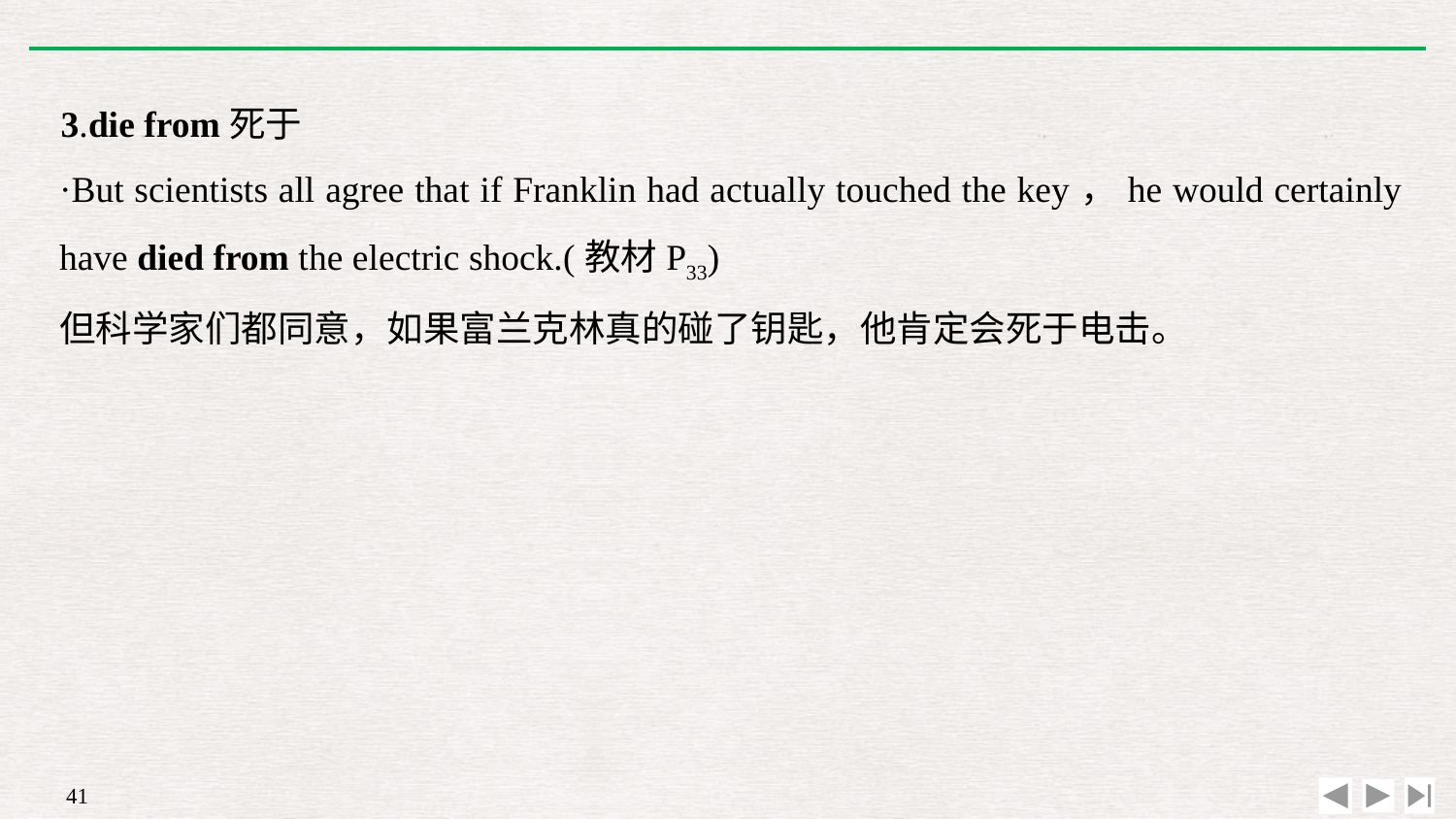

3.die from死于
·But scientists all agree that if Franklin had actually touched the key，he would certainly have died from the electric shock.(教材P33)
但科学家们都同意，如果富兰克林真的碰了钥匙，他肯定会死于电击。